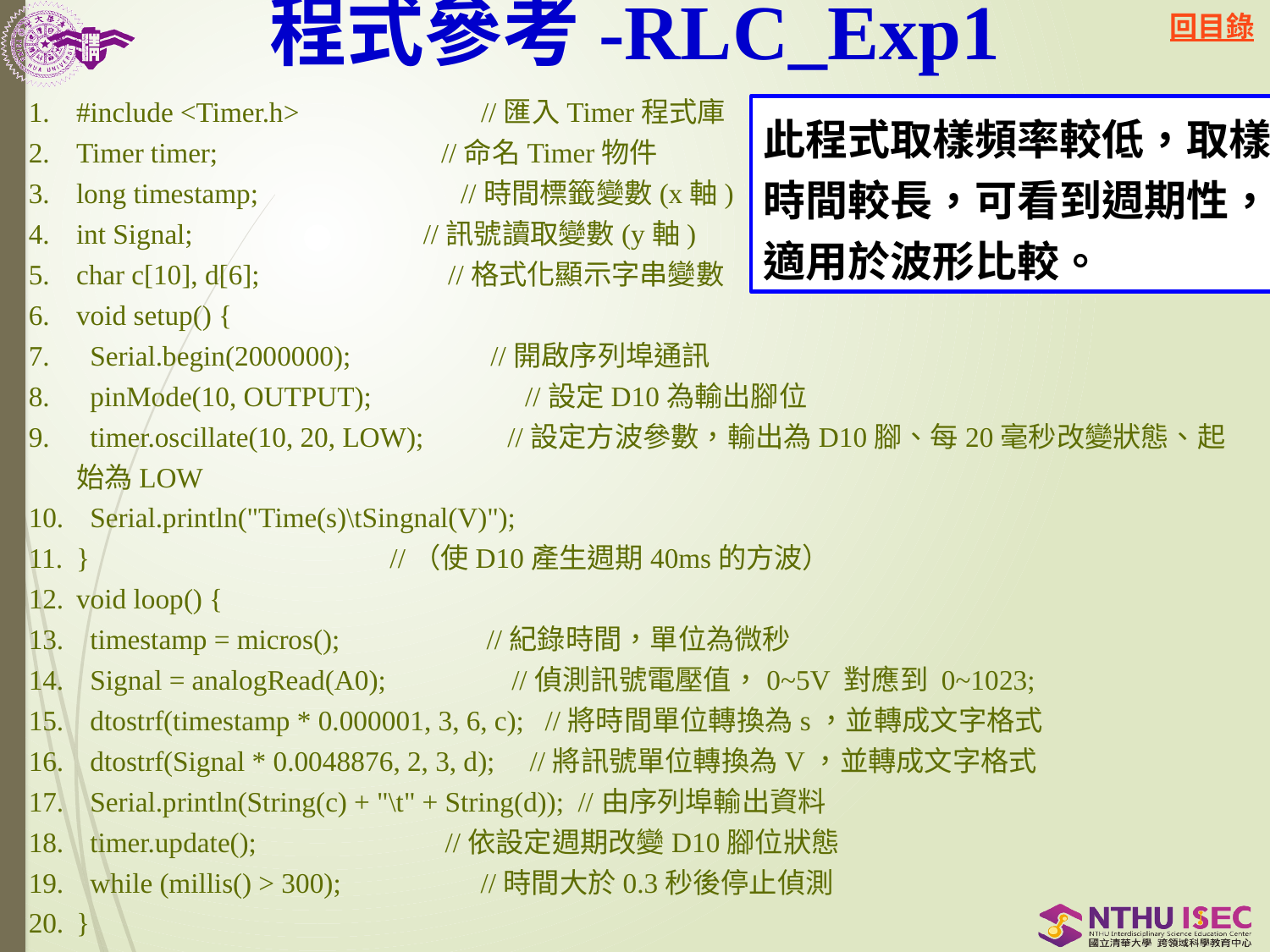

程式參考-RLC_Exp1
#include <Timer.h>                          //匯入Timer程式庫
Timer timer;                                //命名Timer物件
long timestamp;                             //時間標籤變數(x軸)
int Signal;                                 //訊號讀取變數(y軸)
char c[10], d[6];                           //格式化顯示字串變數
void setup() {
  Serial.begin(2000000);                    //開啟序列埠通訊
  pinMode(10, OUTPUT);                      //設定D10為輸出腳位
  timer.oscillate(10, 20, LOW);            //設定方波參數，輸出為D10腳、每20毫秒改變狀態、起始為LOW
  Serial.println("Time(s)\tSingnal(V)");
}                                           //（使D10產生週期40ms的方波）
void loop() {
  timestamp = micros();                     //紀錄時間，單位為微秒
  Signal = analogRead(A0);                  //偵測訊號電壓值，0~5V 對應到 0~1023;
  dtostrf(timestamp * 0.000001, 3, 6, c);   //將時間單位轉換為s，並轉成文字格式
  dtostrf(Signal * 0.0048876, 2, 3, d);     //將訊號單位轉換為V，並轉成文字格式
  Serial.println(String(c) + "\t" + String(d));  //由序列埠輸出資料
  timer.update();                           //依設定週期改變D10腳位狀態
  while (millis() > 300);                    //時間大於0.3秒後停止偵測
}
此程式取樣頻率較低，取樣時間較長，可看到週期性，適用於波形比較。